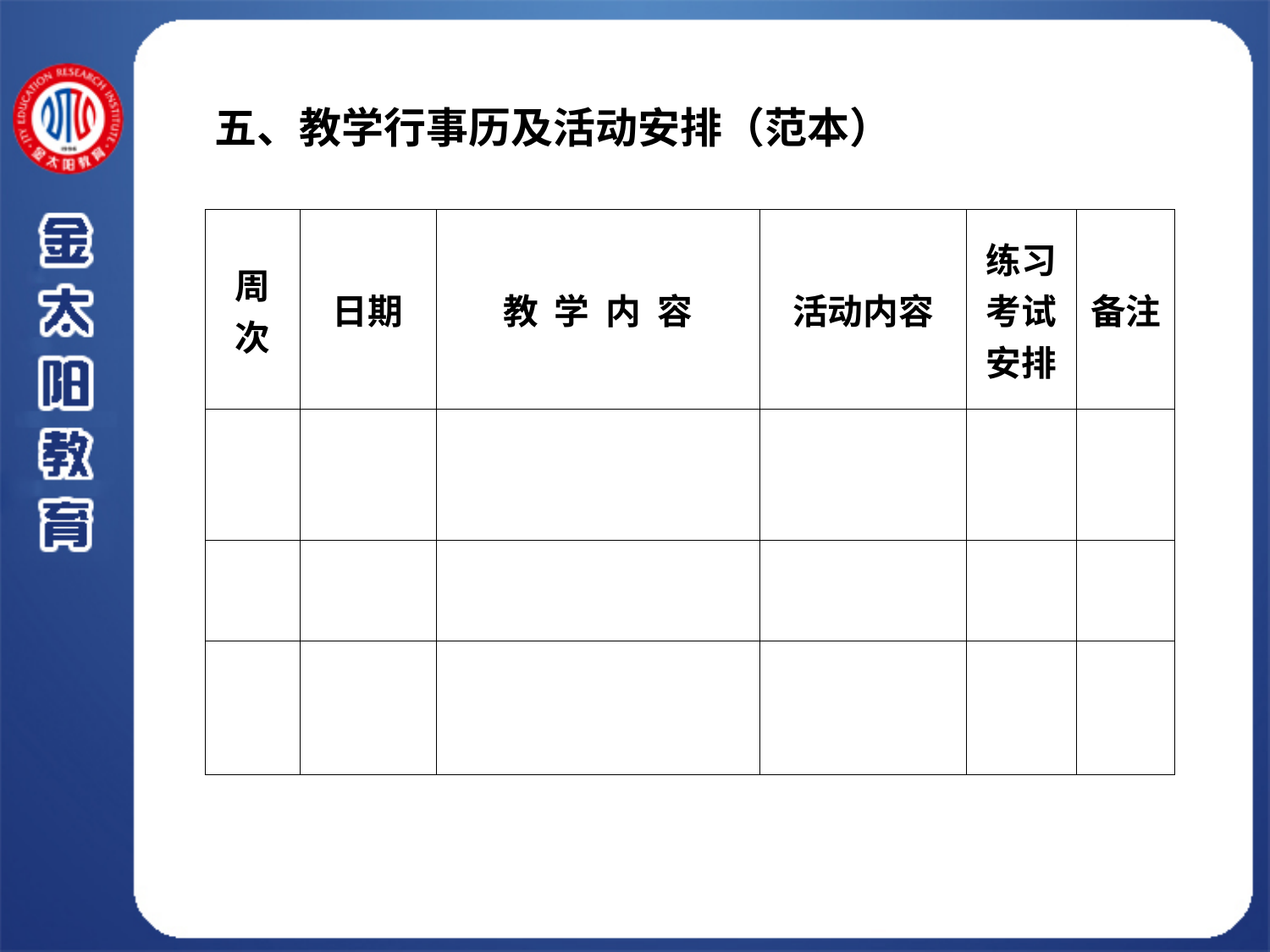

五、教学行事历及活动安排（范本）
| 周次 | 日期 | 教 学 内 容 | 活动内容 | 练习考试安排 | 备注 |
| --- | --- | --- | --- | --- | --- |
|  |  |  |  |  |  |
|  |  |  |  |  |  |
|  |  |  |  |  |  |